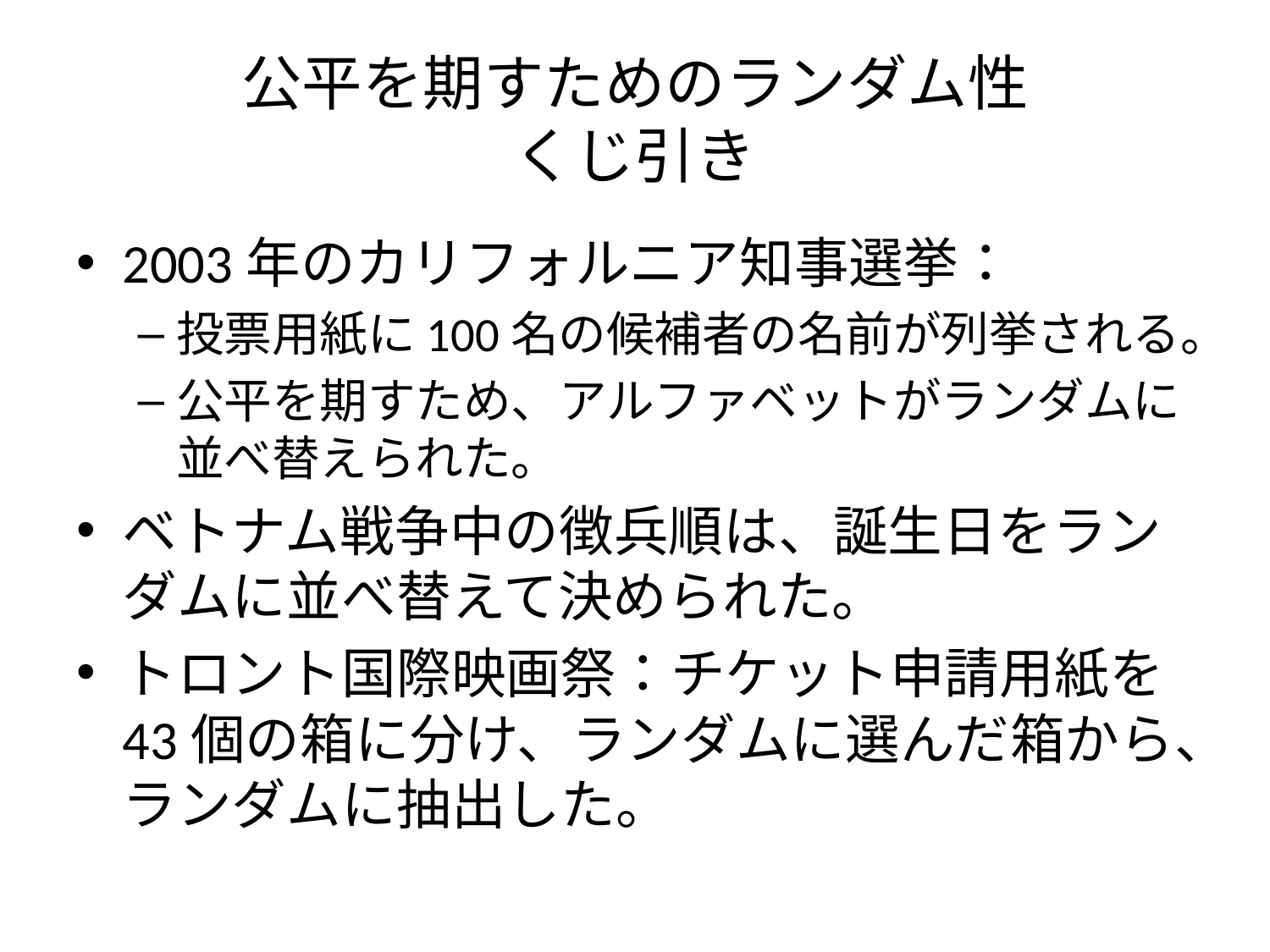

# 公平を期すためのランダム性 くじ引き
2003年のカリフォルニア知事選挙：
投票用紙に100名の候補者の名前が列挙される。
公平を期すため、アルファベットがランダムに並べ替えられた。
ベトナム戦争中の徴兵順は、誕生日をランダムに並べ替えて決められた。
トロント国際映画祭：チケット申請用紙を43個の箱に分け、ランダムに選んだ箱から、ランダムに抽出した。